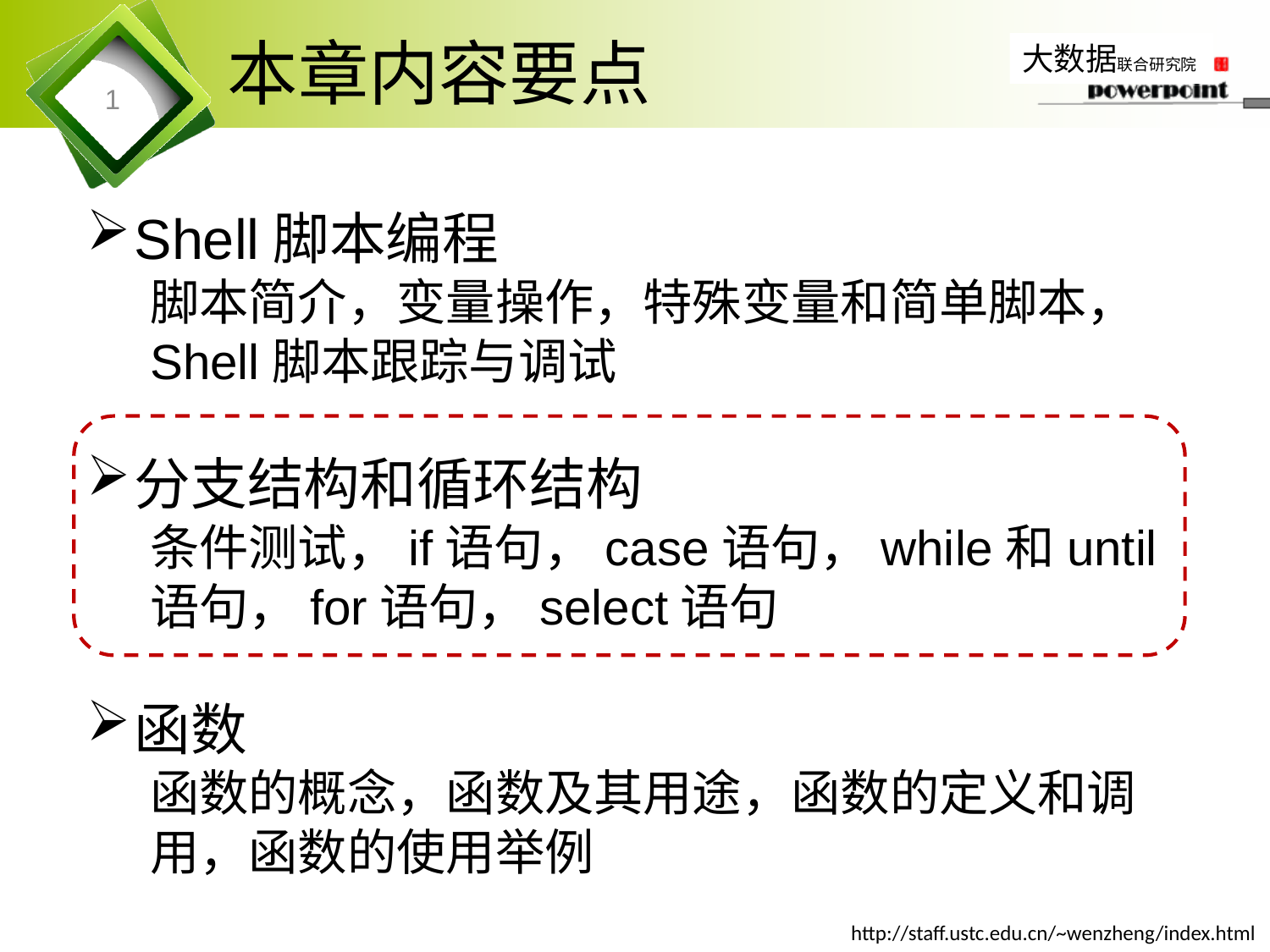

# 本章内容要点
1
Shell脚本编程
脚本简介，变量操作，特殊变量和简单脚本，Shell脚本跟踪与调试

分支结构和循环结构
条件测试，if语句，case语句，while和until语句，for语句，select语句

函数
函数的概念，函数及其用途，函数的定义和调用，函数的使用举例